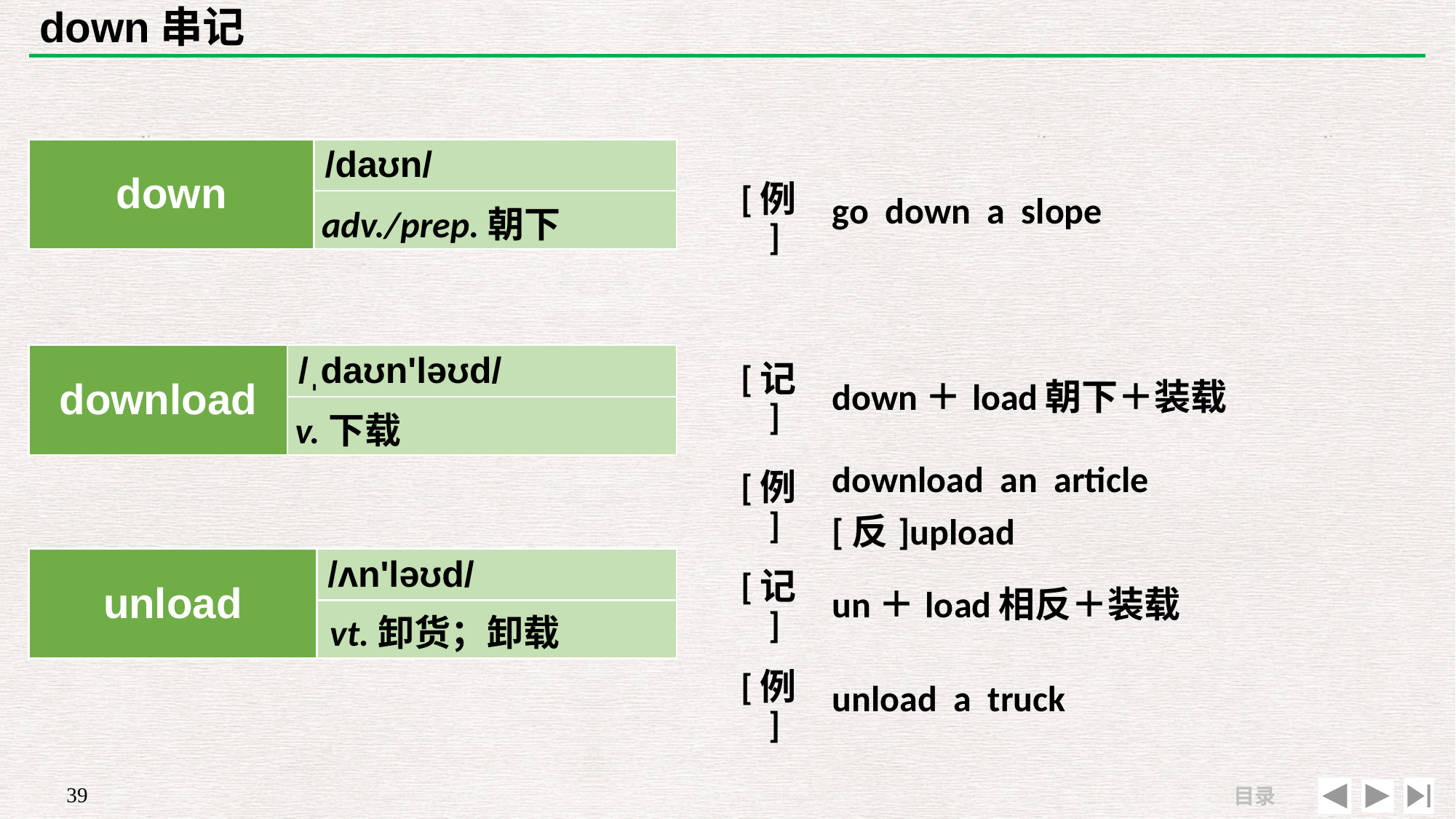

# down串记

| down | /daʊn/ |
| --- | --- |
|  |  |
| [例] | go down a slope |
| --- | --- |
|  |  |
adv./prep.朝下
| [记] | down＋load朝下＋装载 |
| --- | --- |
| [例] | download an article　[反]upload |
| download | /ˌdaʊn'ləʊd/ |
| --- | --- |
|  |  |
v.下载
| unload | /ʌn'ləʊd/ |
| --- | --- |
|  |  |
| [记] | un＋load相反＋装载 |
| --- | --- |
| [例] | unload a truck |
vt.卸货；卸载